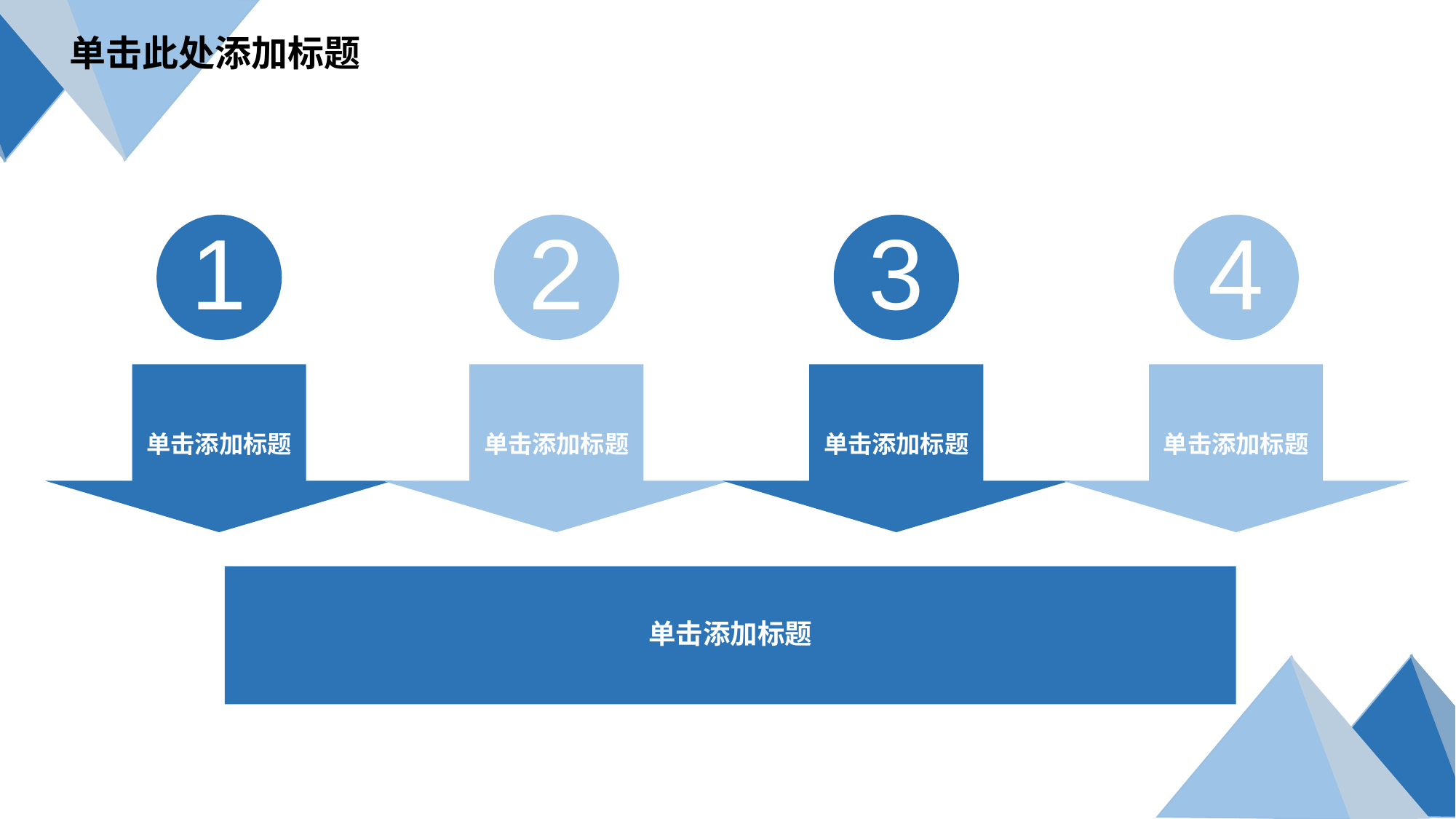

单击此处添加标题

1
2
3
4

单击添加标题
单击添加标题
单击添加标题
单击添加标题

单击添加标题